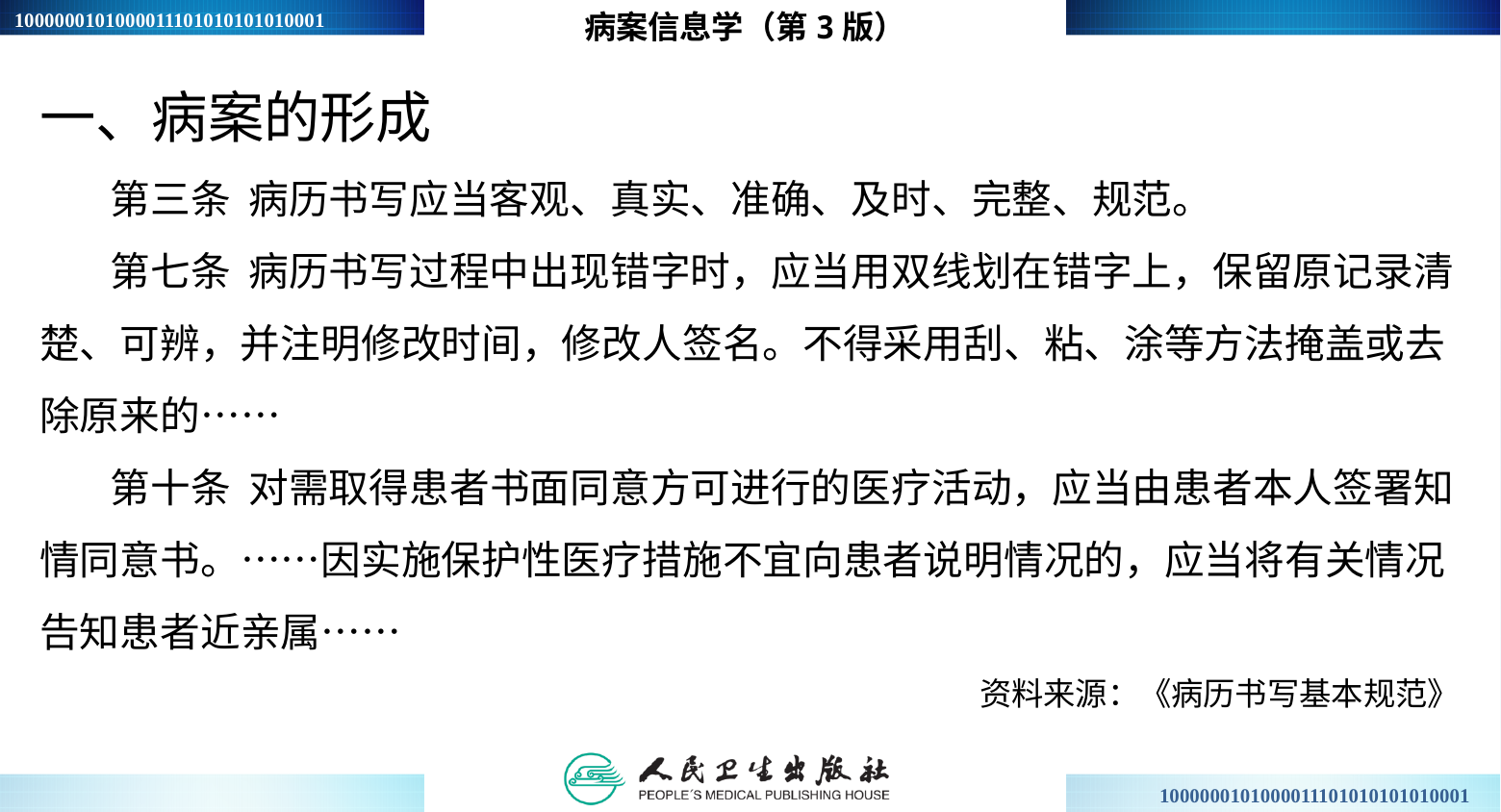

病案信息学（第3版）
一、病案的形成
第三条  病历书写应当客观、真实、准确、及时、完整、规范。
第七条  病历书写过程中出现错字时，应当用双线划在错字上，保留原记录清楚、可辨，并注明修改时间，修改人签名。不得采用刮、粘、涂等方法掩盖或去除原来的……
第十条  对需取得患者书面同意方可进行的医疗活动，应当由患者本人签署知情同意书。……因实施保护性医疗措施不宜向患者说明情况的，应当将有关情况告知患者近亲属……
资料来源：《病历书写基本规范》